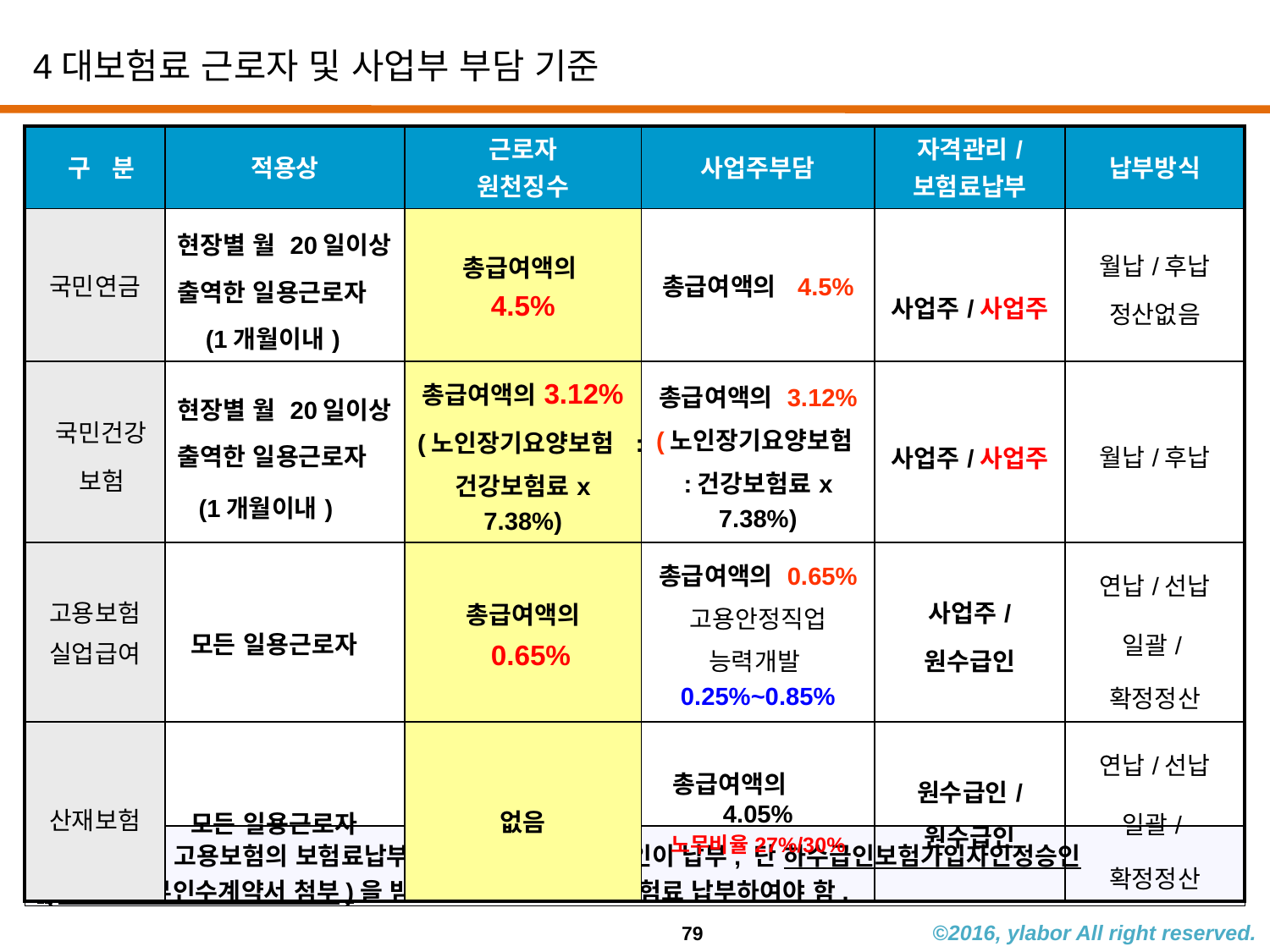

4대보험료 근로자 및 사업부 부담 기준

| 구 분 | 적용상 | 근로자 원천징수 | 사업주부담 | 자격관리/ 보험료납부 | 납부방식 |
| --- | --- | --- | --- | --- | --- |
| 국민연금 | 현장별 월 20일이상 출역한 일용근로자 (1개월이내) | 총급여액의 4.5% | 총급여액의 4.5% | 사업주/사업주 | 월납/후납 정산없음 |
| 국민건강 보험 | 현장별 월 20일이상 출역한 일용근로자 (1개월이내) | 총급여액의3.12% (노인장기요양보험 :건강보험료x 7.38%) | 총급여액의 3.12%(노인장기요양보험 :건강보험료x 7.38%) | 사업주/사업주 | 월납/후납 |
| 고용보험 실업급여 | 모든 일용근로자 | 총급여액의 0.65% | 총급여액의 0.65% 고용안정직업 능력개발0.25%~0.85% | 사업주/ 원수급인 | 연납/선납 일괄/확정정산 |
| 산재보험 | 모든 일용근로자 | 없음 | 총급여액의 4.05% 노무비율27%/30% | 원수급인/ 원수급인 | 연납/선납 일괄/확정정산 |
산재보험 및 고용보험의 보험료납부는 원칙적으로 원수급인이 납부, 단 하수급인보험가입자인정승인
 (보험료납부인수계약서 첨부)을 받은 경우 하수급인이 보험료 납부하여야 함.
79